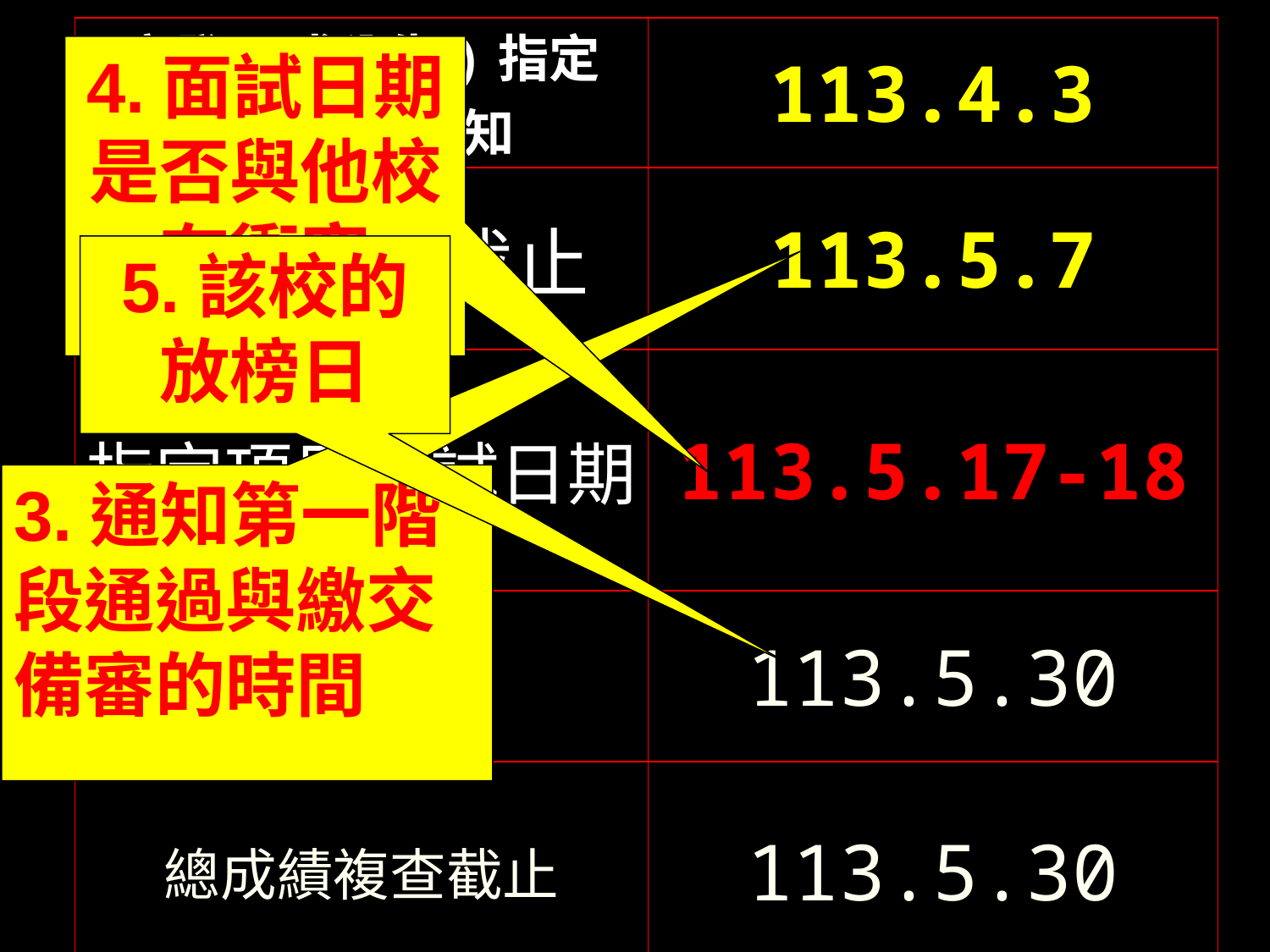

| 寄發(或公告)指定 項目甄試通知 | 113.4.3 |
| --- | --- |
| 繳交資料截止 | 113.5.7 |
| 指定項目甄試日期 | 113.5.17-18 |
| 榜示 | 113.5.30 |
| 總成績複查截止 | 113.5.30 |
4.面試日期是否與他校有衝突
5.該校的
放榜日
3.通知第一階段通過與繳交備審的時間